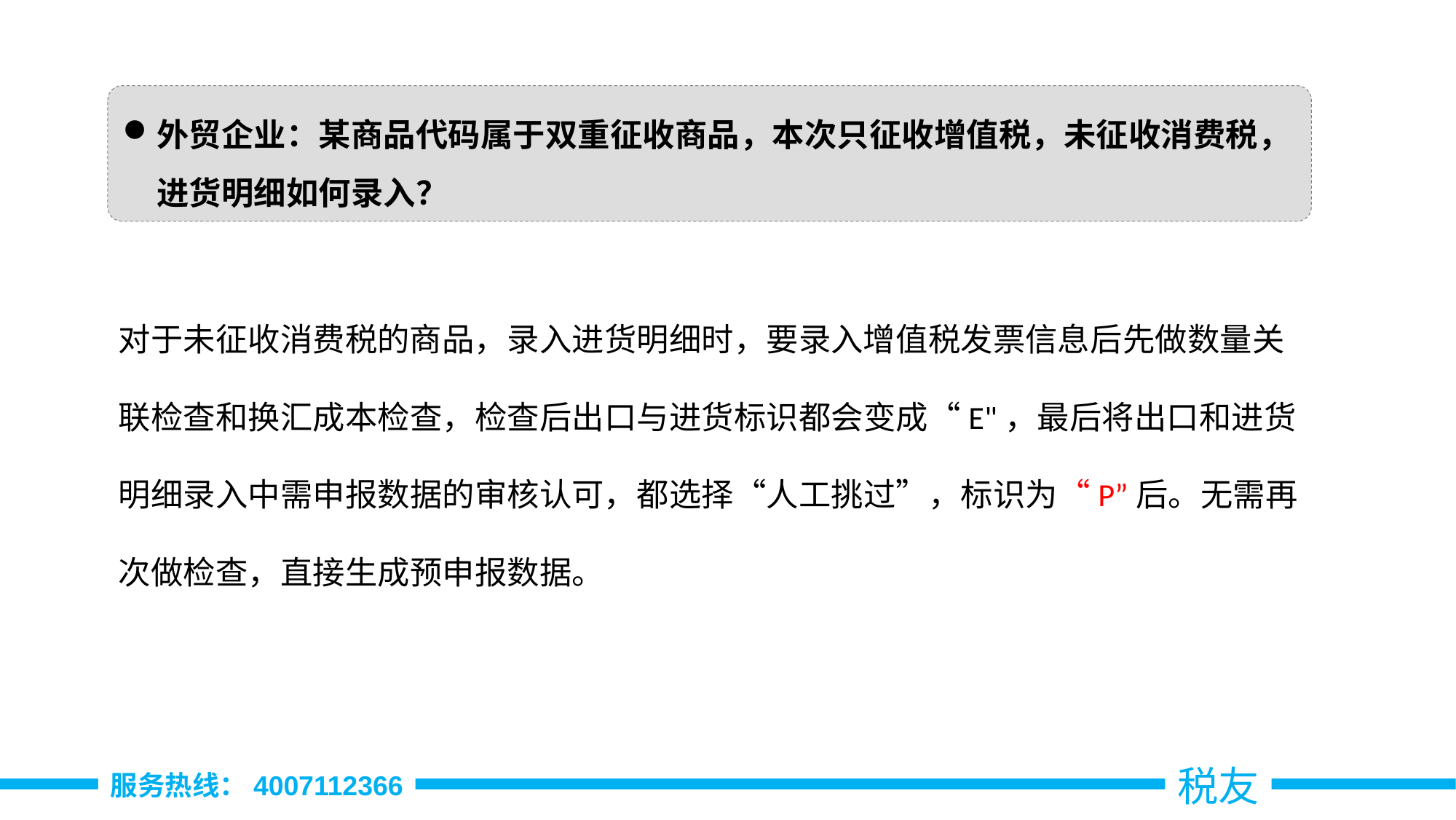

外贸企业：某商品代码属于双重征收商品，本次只征收增值税，未征收消费税，进货明细如何录入？
对于未征收消费税的商品，录入进货明细时，要录入增值税发票信息后先做数量关联检查和换汇成本检查，检查后出口与进货标识都会变成“E"，最后将出口和进货明细录入中需申报数据的审核认可，都选择“人工挑过”，标识为“P”后。无需再次做检查，直接生成预申报数据。